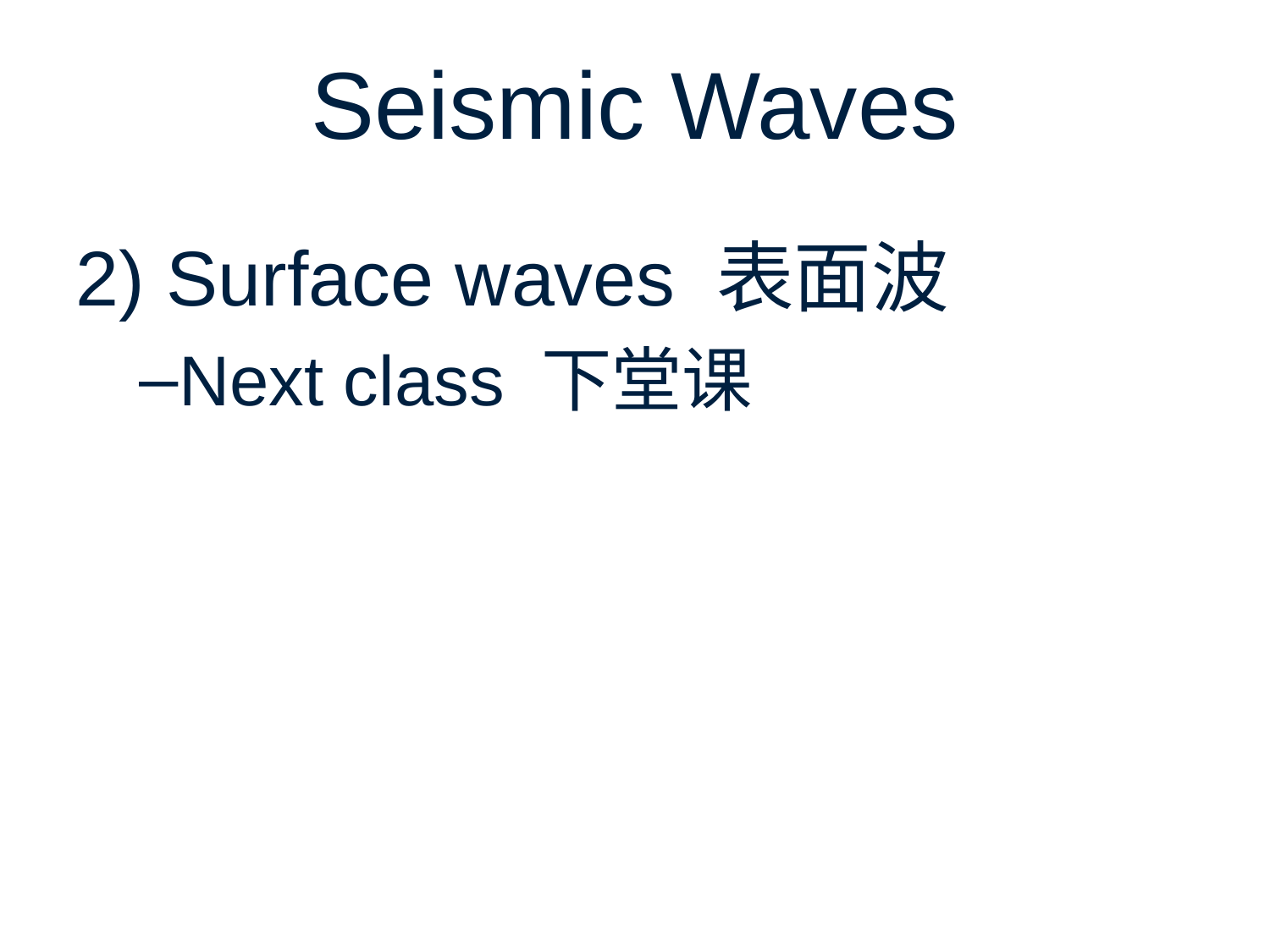

# Seismic Waves
2) Surface waves 表面波
Next class 下堂课